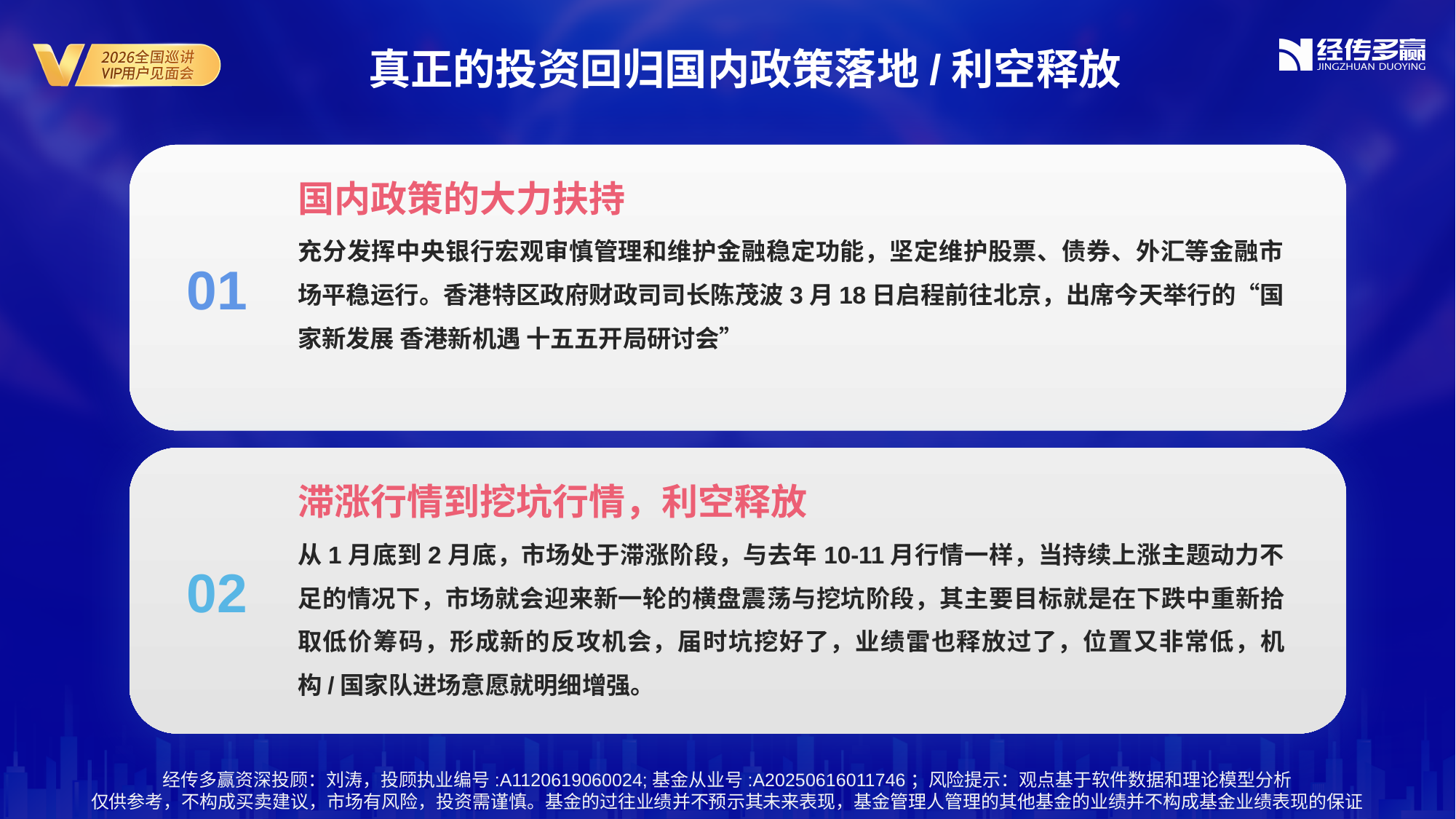

真正的投资回归国内政策落地/利空释放

国内政策的大力扶持
充分发挥中央银行宏观审慎管理和维护金融稳定功能，坚定维护股票、债券、外汇等金融市场平稳运行。香港特区政府财政司司长陈茂波3月18日启程前往北京，出席今天举行的“国家新发展 香港新机遇 十五五开局研讨会”
01

滞涨行情到挖坑行情，利空释放
从1月底到2月底，市场处于滞涨阶段，与去年10-11月行情一样，当持续上涨主题动力不足的情况下，市场就会迎来新一轮的横盘震荡与挖坑阶段，其主要目标就是在下跌中重新拾取低价筹码，形成新的反攻机会，届时坑挖好了，业绩雷也释放过了，位置又非常低，机构/国家队进场意愿就明细增强。
02
经传多赢资深投顾：刘涛，投顾执业编号:A1120619060024;基金从业号:A20250616011746；风险提示：观点基于软件数据和理论模型分析
仅供参考，不构成买卖建议，市场有风险，投资需谨慎。基金的过往业绩并不预示其未来表现，基金管理人管理的其他基金的业绩并不构成基金业绩表现的保证